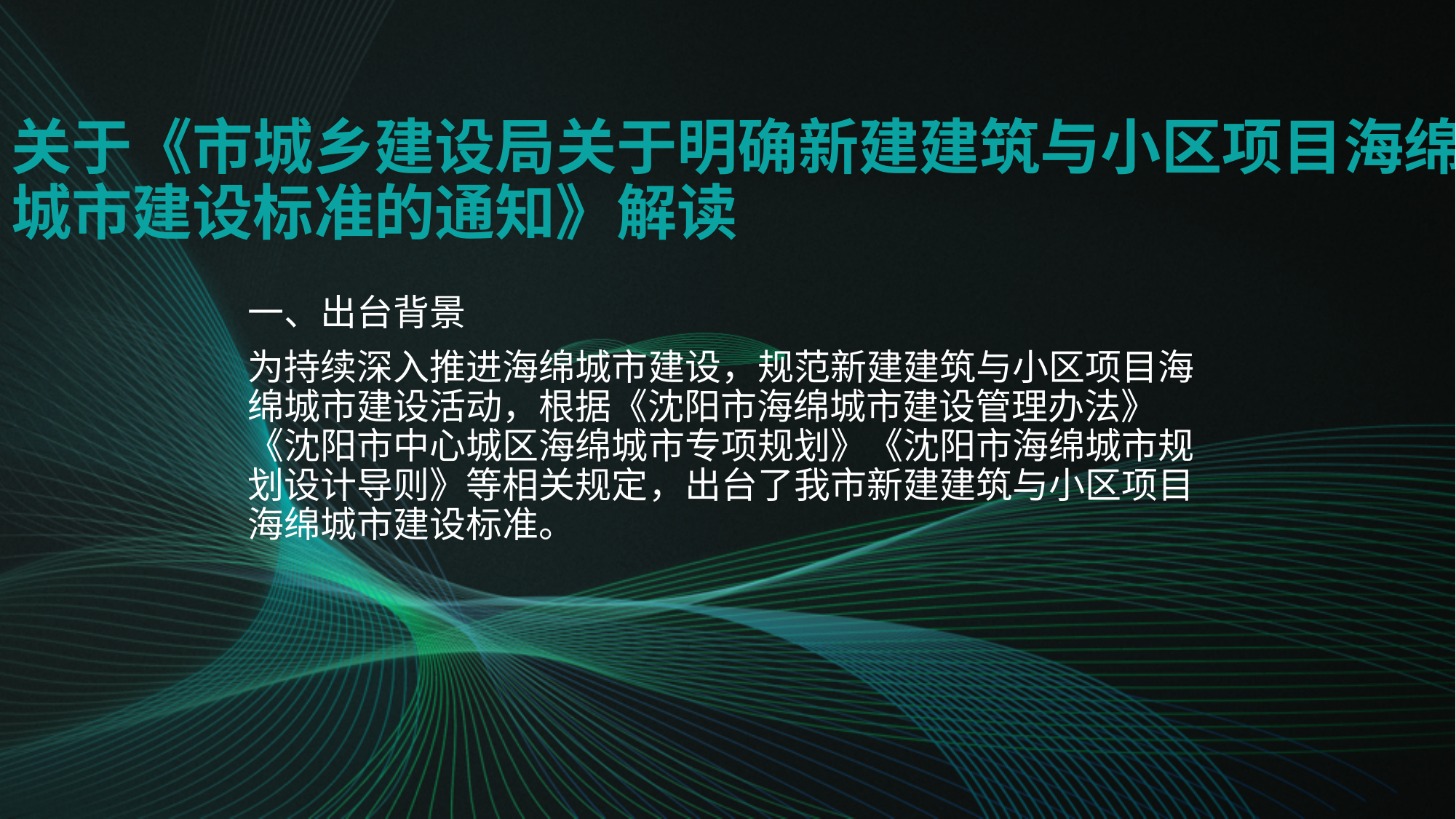

# 关于《市城乡建设局关于明确新建建筑与小区项目海绵城市建设标准的通知》解读
一、出台背景
为持续深入推进海绵城市建设，规范新建建筑与小区项目海绵城市建设活动，根据《沈阳市海绵城市建设管理办法》《沈阳市中心城区海绵城市专项规划》《沈阳市海绵城市规划设计导则》等相关规定，出台了我市新建建筑与小区项目海绵城市建设标准。